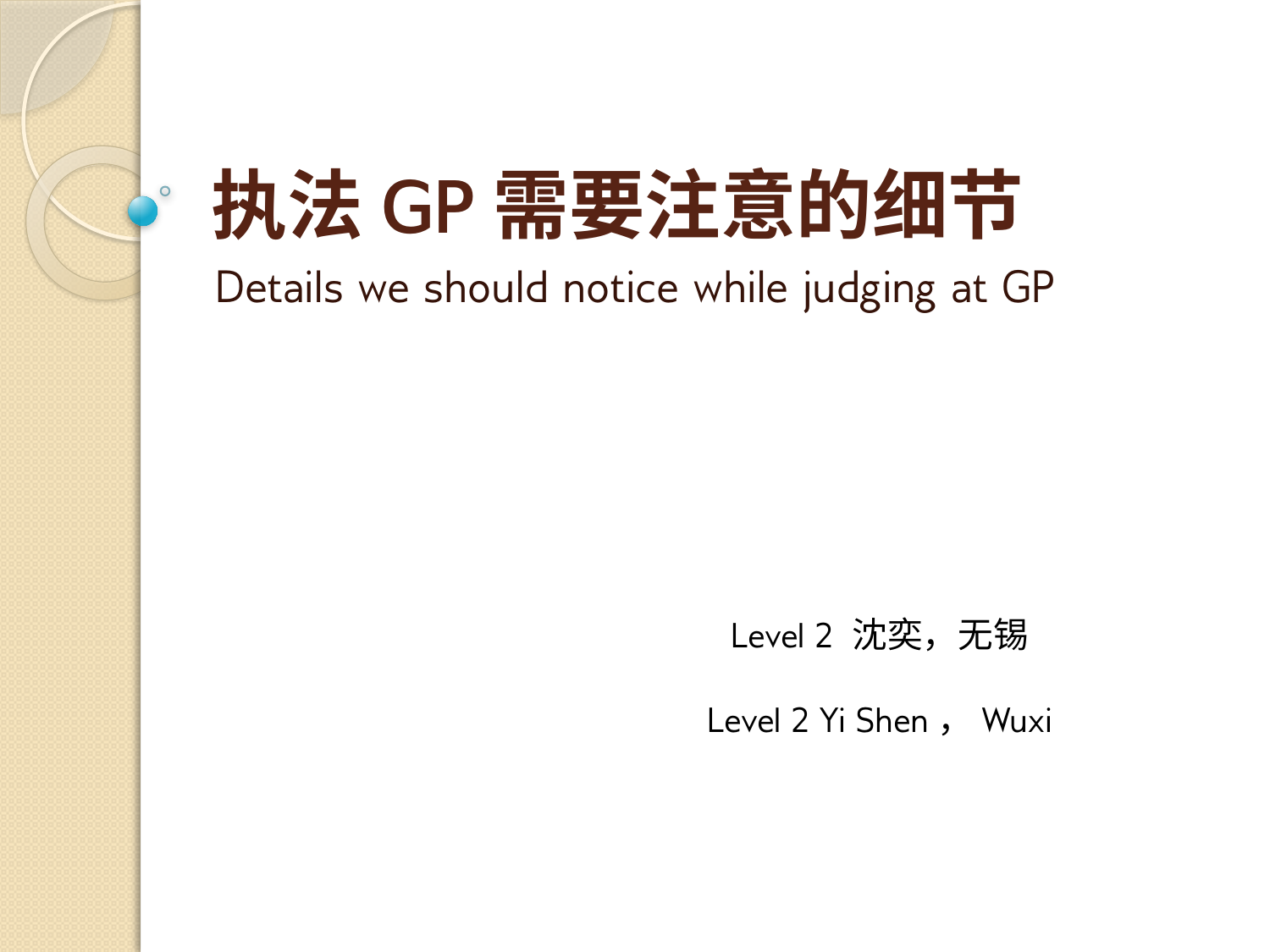

# 执法GP需要注意的细节
Details we should notice while judging at GP
Level 2 沈奕，无锡

Level 2 Yi Shen，Wuxi